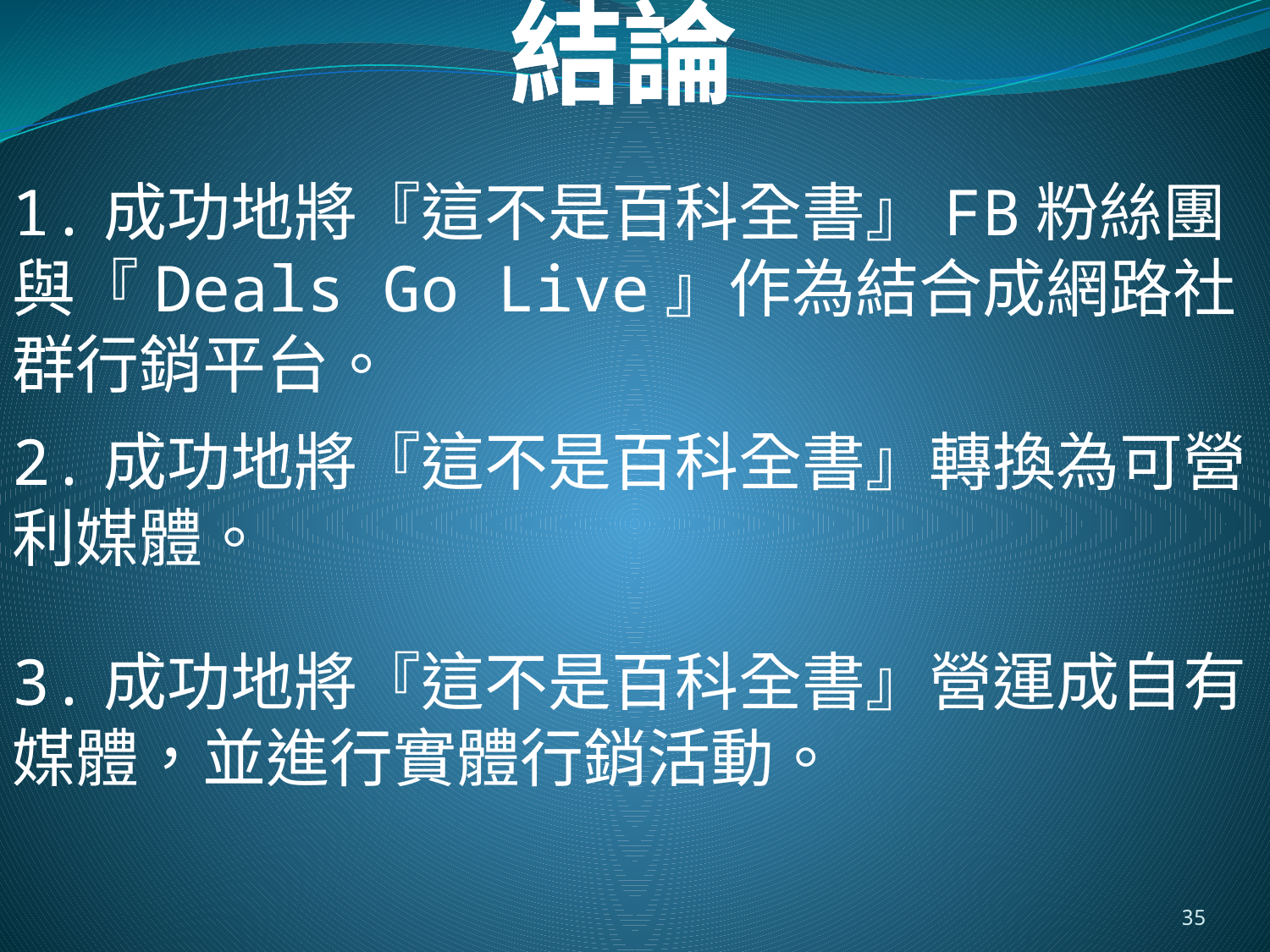

# 結論
1.成功地將『這不是百科全書』FB粉絲團與『Deals Go Live』作為結合成網路社群行銷平台。
2.成功地將『這不是百科全書』轉換為可營利媒體。
3.成功地將『這不是百科全書』營運成自有媒體，並進行實體行銷活動。
35